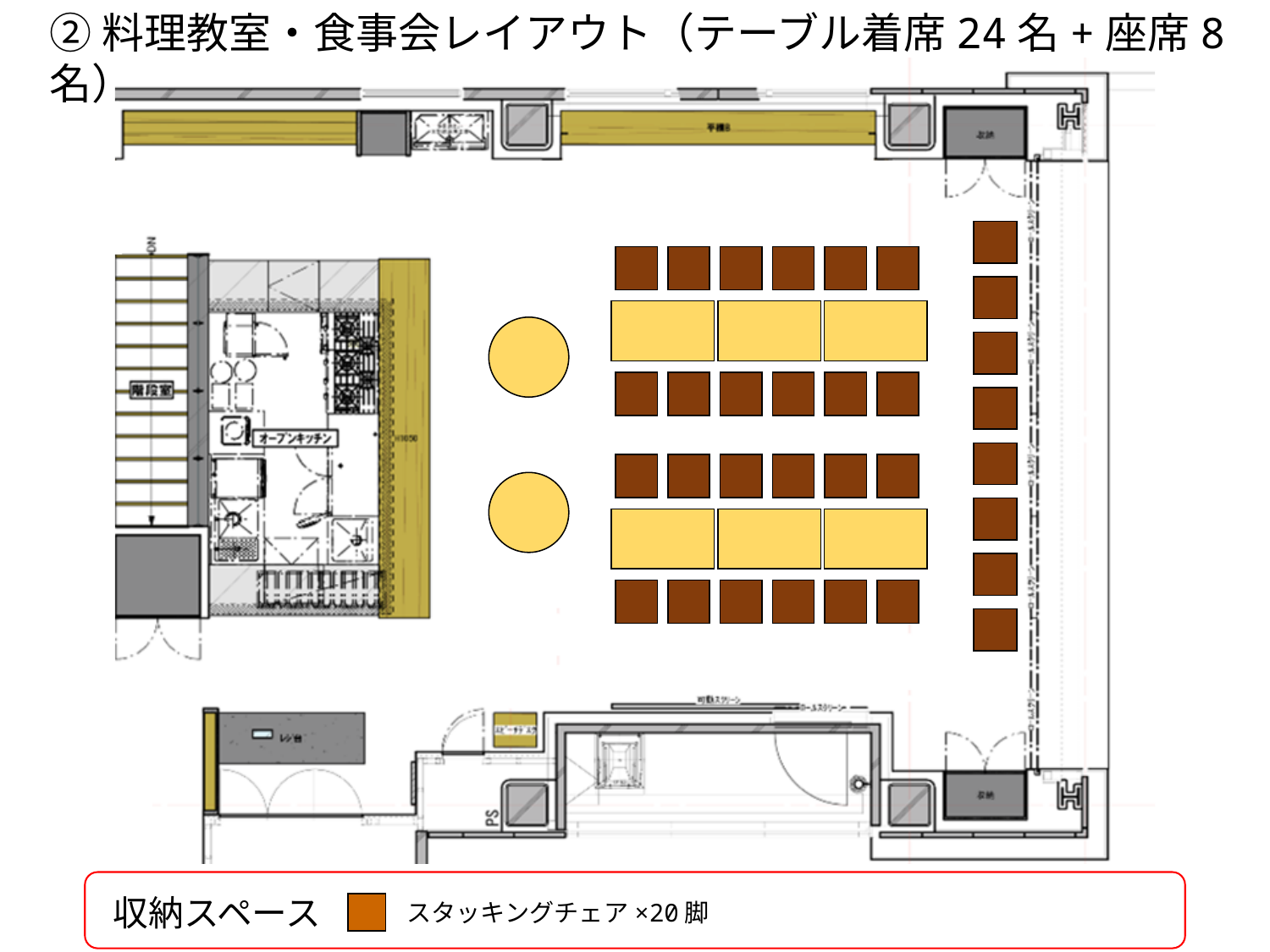

②料理教室・食事会レイアウト（テーブル着席24名+座席8名）

収納スペース
スタッキングチェア×20脚